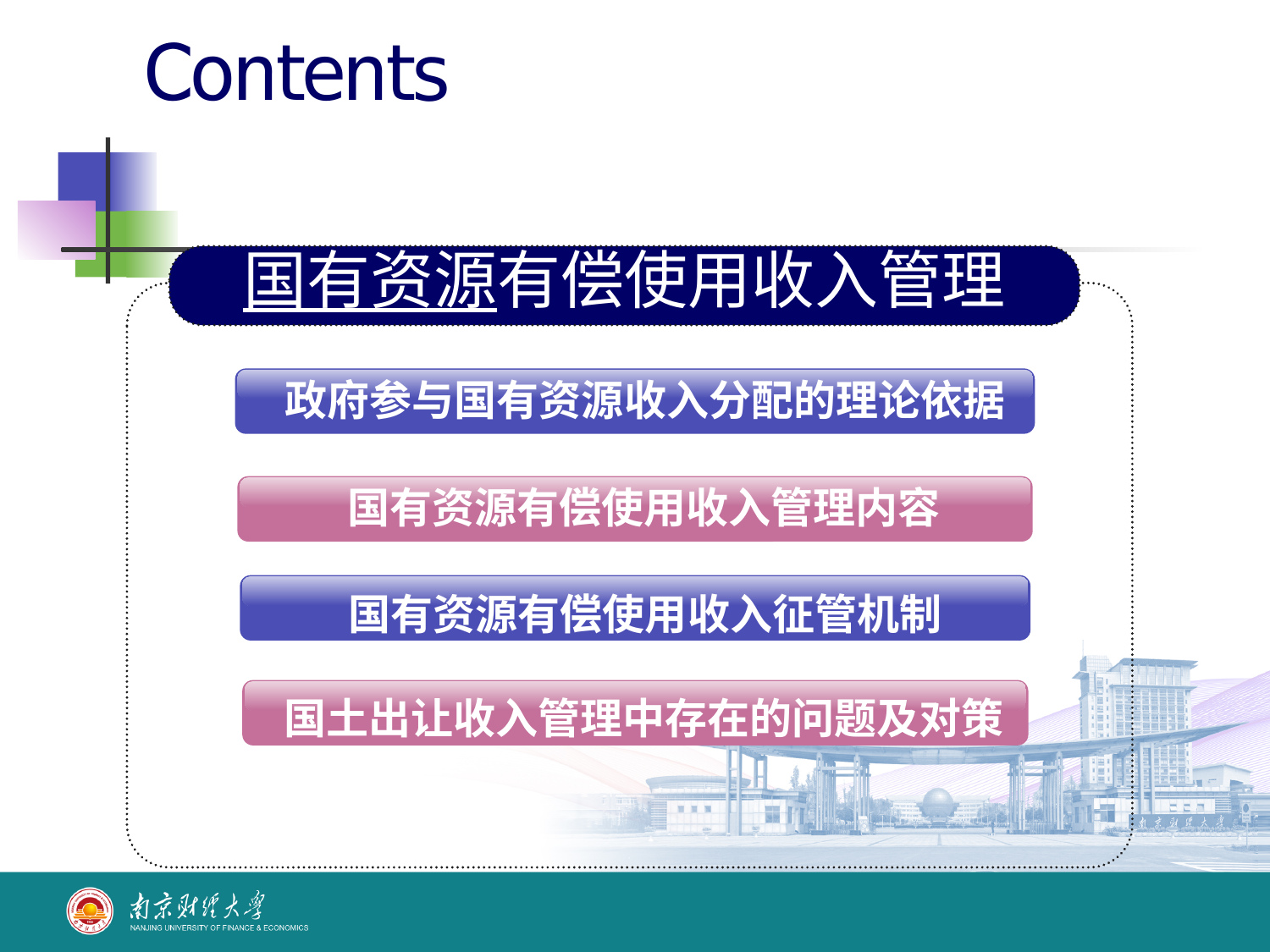

# Contents
国有资源有偿使用收入管理

 政府参与国有资源收入分配的理论依据

 国有资源有偿使用收入管理内容

 国有资源有偿使用收入征管机制

 国土出让收入管理中存在的问题及对策